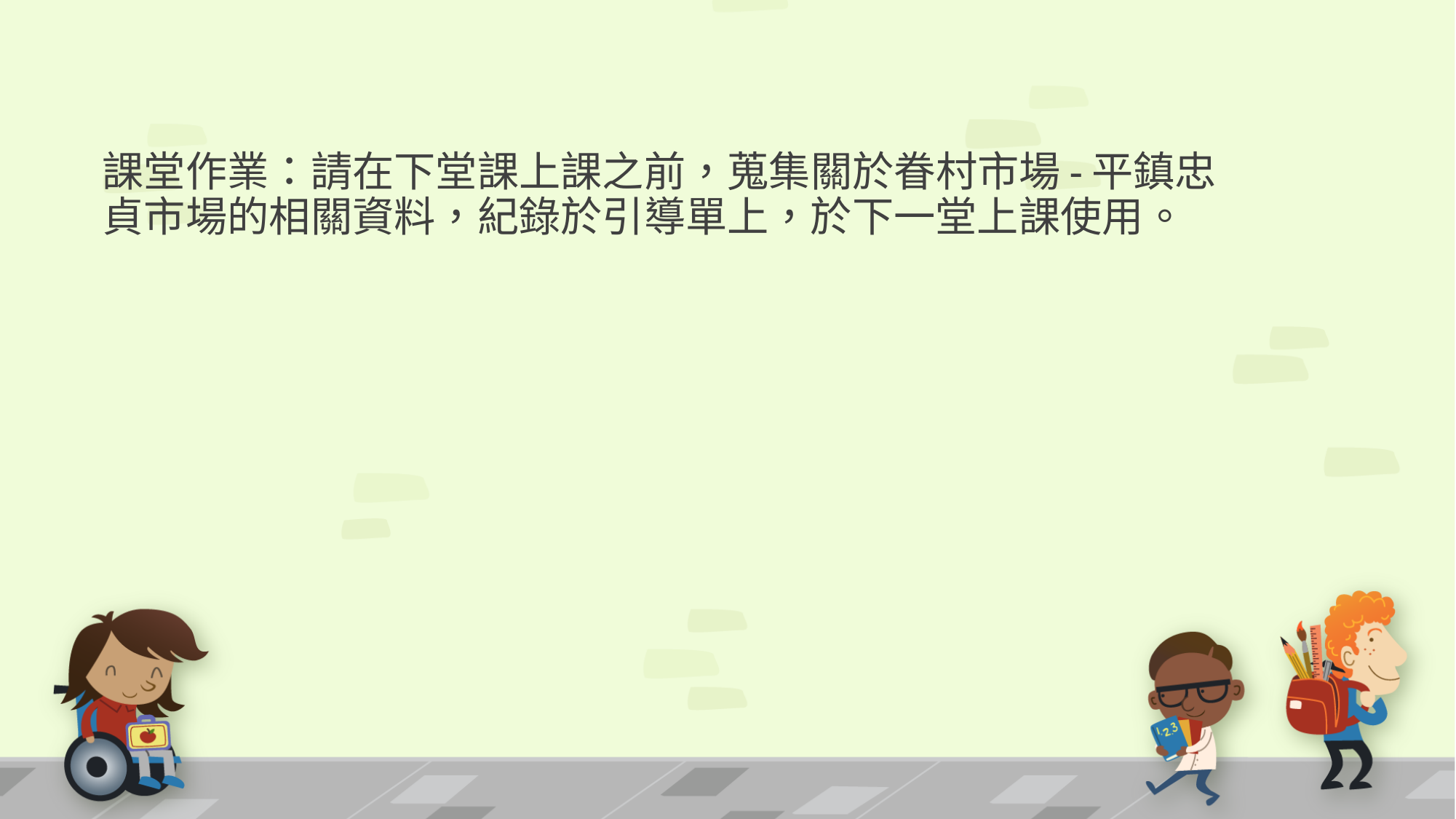

# 課堂作業：請在下堂課上課之前，蒐集關於眷村市場-平鎮忠貞市場的相關資料，紀錄於引導單上，於下一堂上課使用。